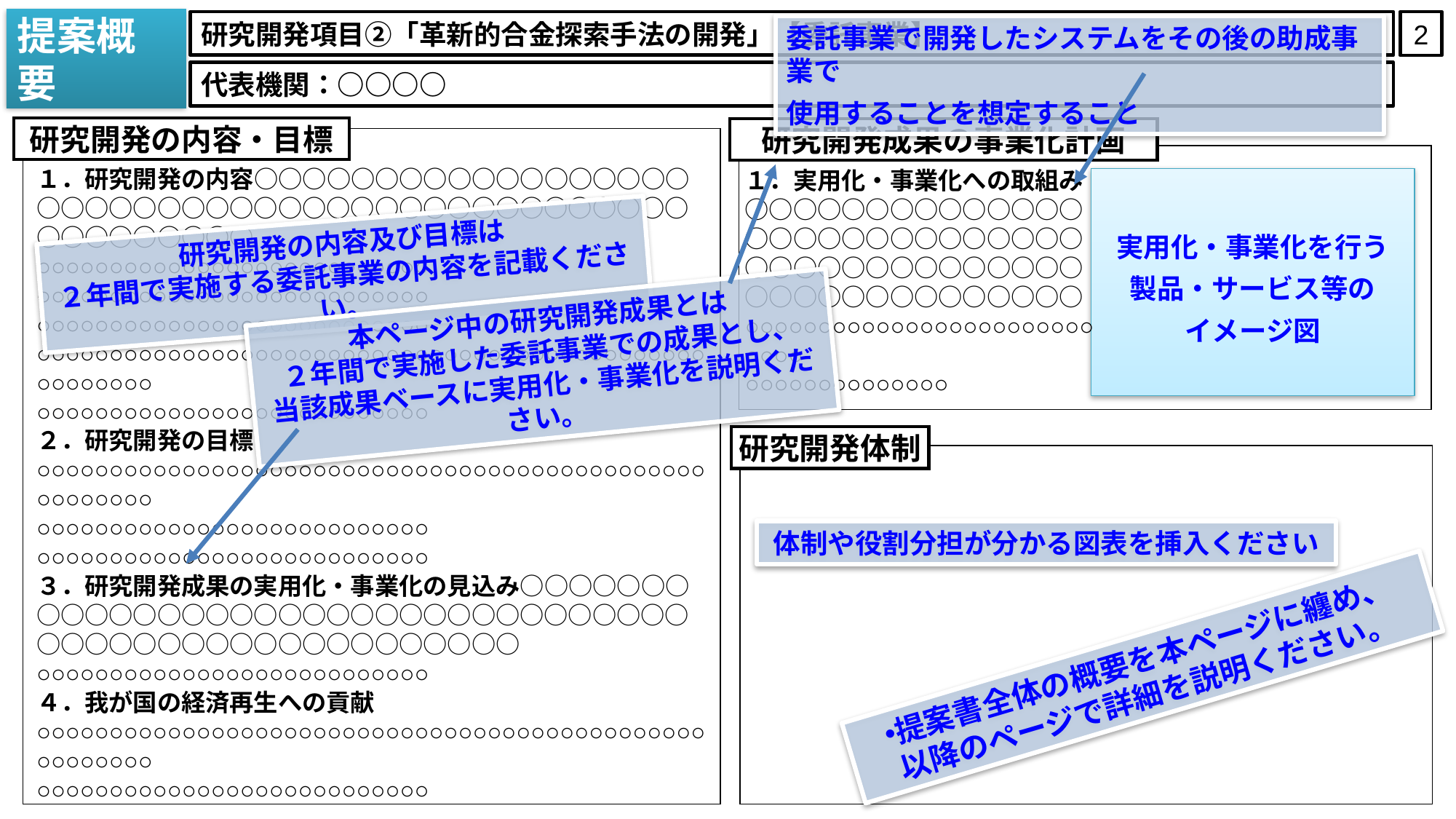

提案概要
2
研究開発項目②「革新的合金探索手法の開発」【委託事業】
委託事業で開発したシステムをその後の助成事業で
使用することを想定すること
代表機関：○○○○
研究開発の内容・目標
研究開発成果の事業化計画

１．研究開発の内容○○○○○○○○○○○○○○○○○○○○○○○○○○○○○○○○○○○○○○○○○○○○○○○○○○○○○○
○○○○○○○○○○○○○○○○○○○○○○○○○○○
○○○○○○○○○○○○○○○○○○○○○○○○○○○
○○○○○○○○○○○○○○○○○○○○○○○○○○○
○○○○○○○○○○○○○○○○○○○○○○○○○○○○○○○○○○○○○○○○○○○○○○○○○○○○○○
○○○○○○○○○○○○○○○○○○○○○○○○○○○
２．研究開発の目標
○○○○○○○○○○○○○○○○○○○○○○○○○○○○○○○○○○○○○○○○○○○○○○○○○○○○○○
○○○○○○○○○○○○○○○○○○○○○○○○○○○
○○○○○○○○○○○○○○○○○○○○○○○○○○○
３．研究開発成果の実用化・事業化の見込み○○○○○○○○○○○○○○○○○○○○○○○○○○○○○○○○○○○○○○○○○○○○○○○○○○○○○○
○○○○○○○○○○○○○○○○○○○○○○○○○○○
４．我が国の経済再生への貢献
○○○○○○○○○○○○○○○○○○○○○○○○○○○○○○○○○○○○○○○○○○○○○○○○○○○○○○
○○○○○○○○○○○○○○○○○○○○○○○○○○○

１．実用化・事業化への取組み○○○○○○○○○○○○○○○○○○○○○○○○○○○○○○○○○○○○○○○○○○○○○○○○○○○○○○○○
○○○○○○○○○○○○○○○○○○○○○○○○○○○○
○○○○○○○○○○○○○○
実用化・事業化を行う
製品・サービス等の
イメージ図
研究開発の内容及び目標は
２年間で実施する委託事業の内容を記載ください。
本ページ中の研究開発成果とは
２年間で実施した委託事業での成果とし、
当該成果ベースに実用化・事業化を説明ください。
研究開発体制

体制や役割分担が分かる図表を挿入ください
提案書全体の概要を本ページに纏め、
以降のページで詳細を説明ください。